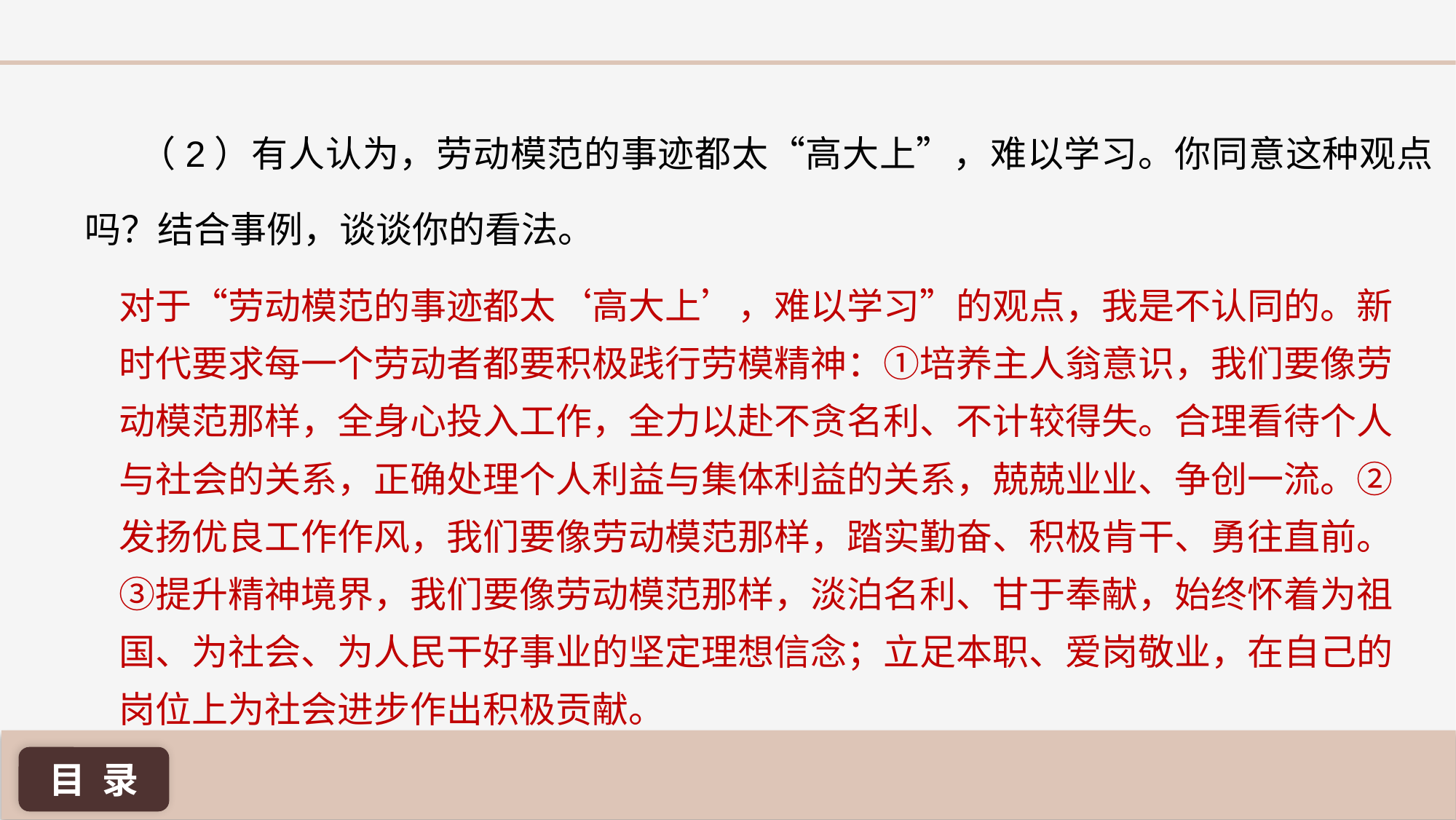

（2）有人认为，劳动模范的事迹都太“高大上”，难以学习。你同意这种观点吗？结合事例，谈谈你的看法。
对于“劳动模范的事迹都太‘高大上’，难以学习”的观点，我是不认同的。新时代要求每一个劳动者都要积极践行劳模精神：①培养主人翁意识，我们要像劳动模范那样，全身心投入工作，全力以赴不贪名利、不计较得失。合理看待个人与社会的关系，正确处理个人利益与集体利益的关系，兢兢业业、争创一流。②发扬优良工作作风，我们要像劳动模范那样，踏实勤奋、积极肯干、勇往直前。③提升精神境界，我们要像劳动模范那样，淡泊名利、甘于奉献，始终怀着为祖国、为社会、为人民干好事业的坚定理想信念；立足本职、爱岗敬业，在自己的岗位上为社会进步作出积极贡献。